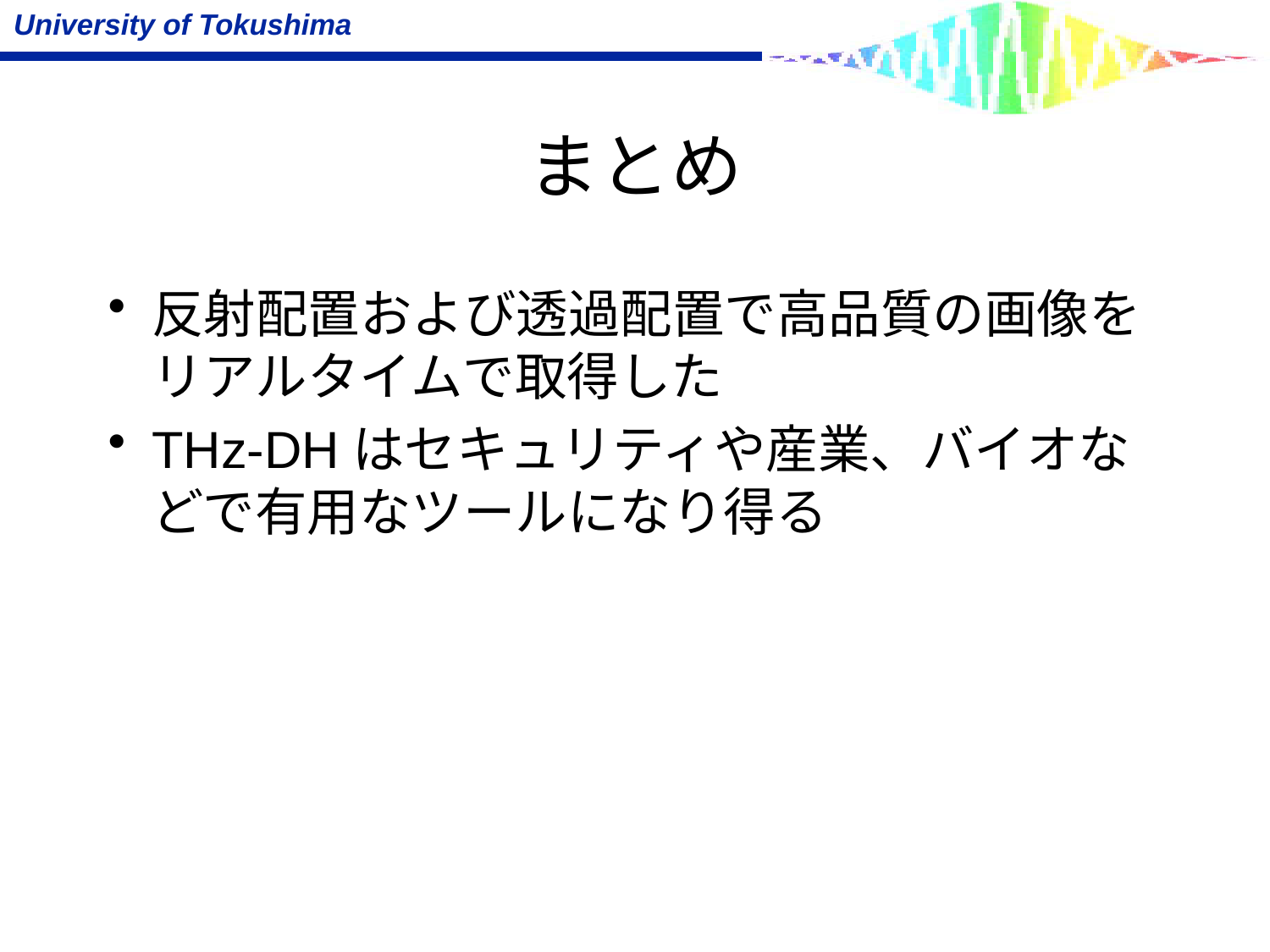

# まとめ
反射配置および透過配置で高品質の画像をリアルタイムで取得した
THz-DHはセキュリティや産業、バイオなどで有用なツールになり得る